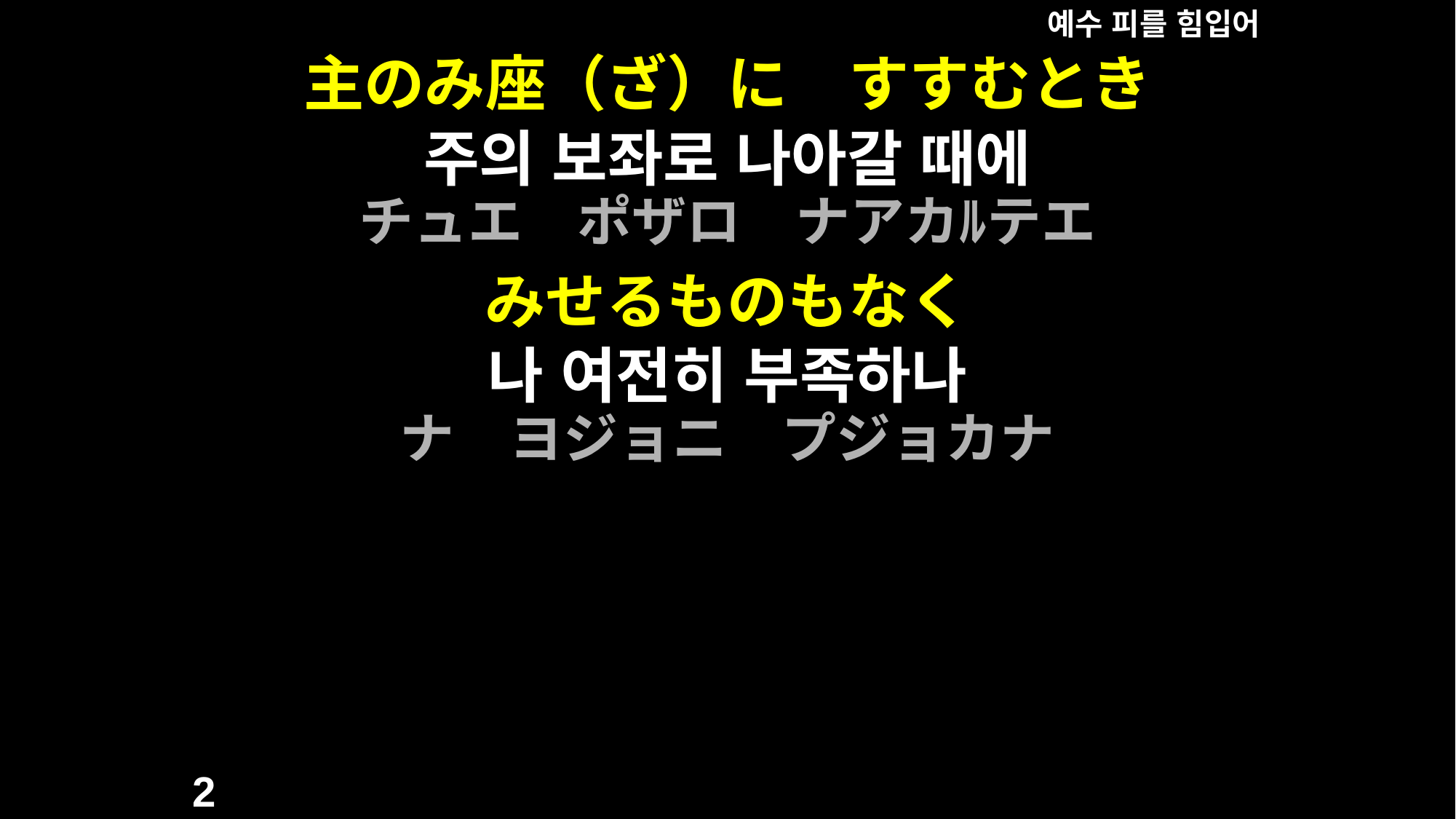

예수 피를 힘입어
主のみ座（ざ）に　すすむとき
주의 보좌로 나아갈 때에
チュエ　ポザロ　ナアカﾙテエ
みせるものもなく
나 여전히 부족하나
ナ　ヨジョニ　プジョカナ
2